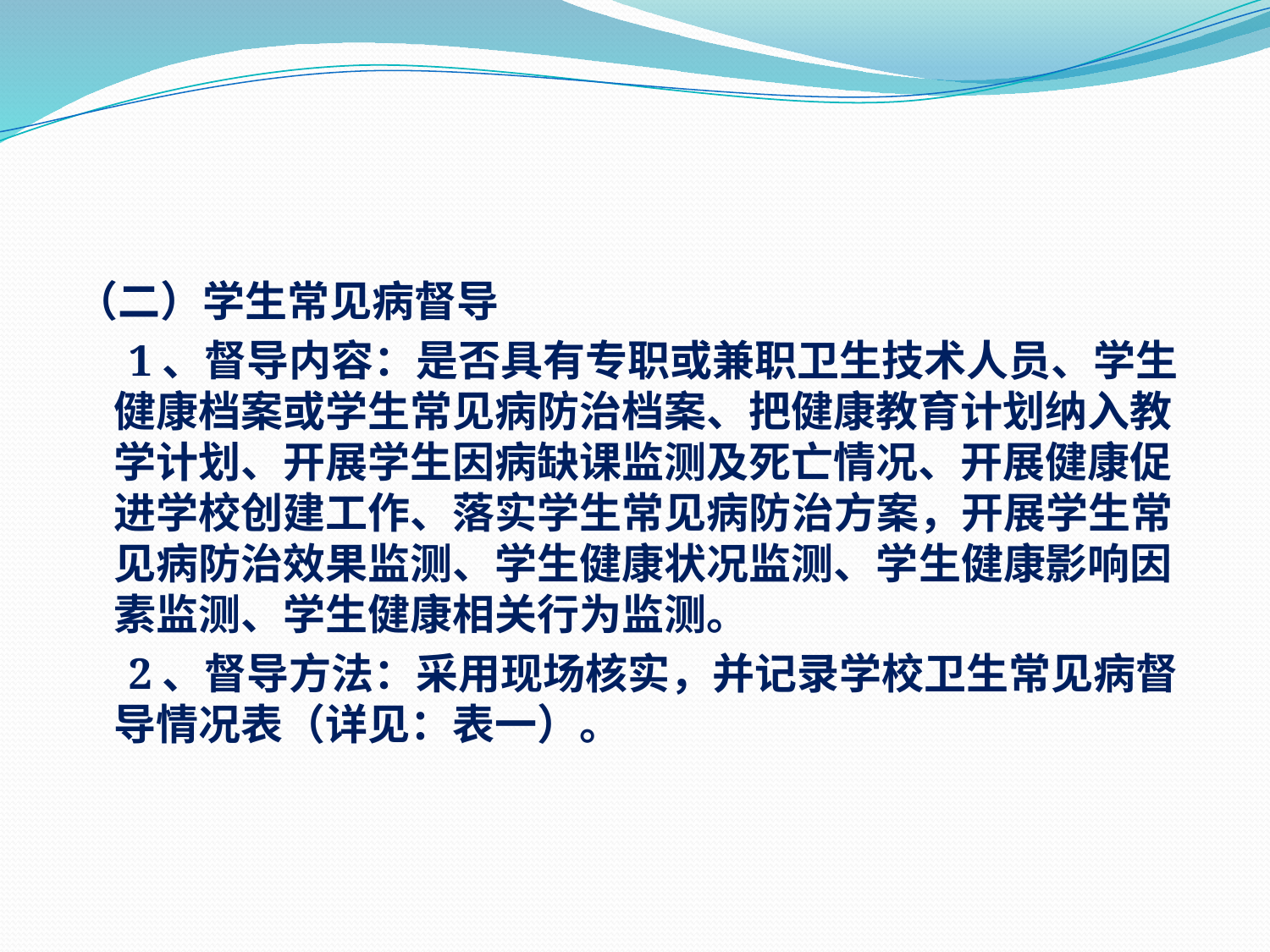

#
（二）学生常见病督导
　1、督导内容：是否具有专职或兼职卫生技术人员、学生健康档案或学生常见病防治档案、把健康教育计划纳入教学计划、开展学生因病缺课监测及死亡情况、开展健康促进学校创建工作、落实学生常见病防治方案，开展学生常见病防治效果监测、学生健康状况监测、学生健康影响因素监测、学生健康相关行为监测。
　2、督导方法：采用现场核实，并记录学校卫生常见病督导情况表（详见：表一）。